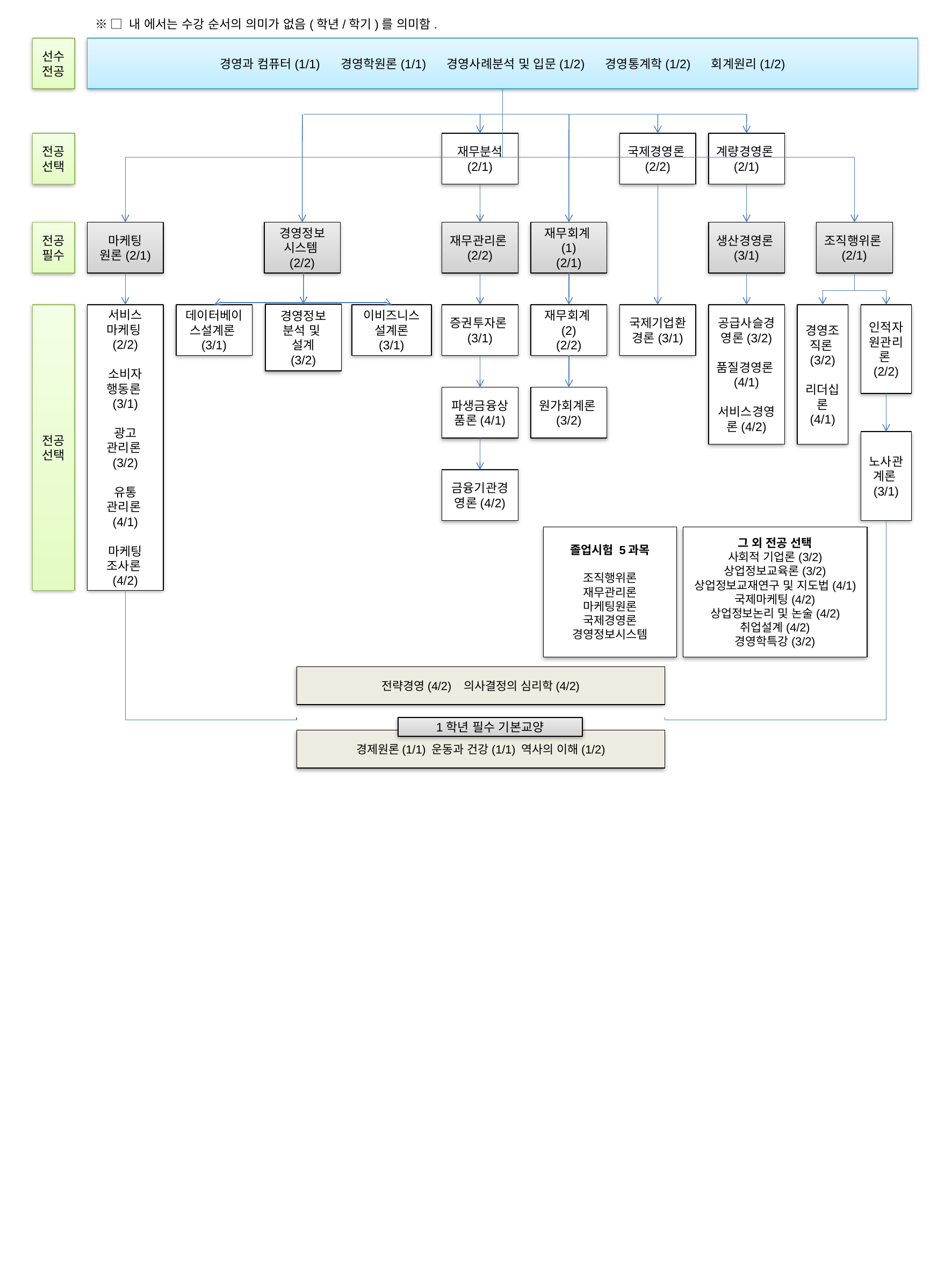

※ □ 내 에서는 수강 순서의 의미가 없음(학년/학기)를 의미함.
선수
전공
경영과 컴퓨터(1/1)     경영학원론(1/1)     경영사례분석 및 입문(1/2)     경영통계학(1/2)     회계원리(1/2)
전공
선택
재무분석
(2/1)
국제경영론(2/2)
계량경영론(2/1)
전공
필수
마케팅
원론(2/1)
경영정보
시스템(2/2)
재무관리론(2/2)
재무회계(1)
(2/1)
생산경영론(3/1)
조직행위론(2/1)
경영정보
분석 및
설계
(3/2)
전공선택
서비스
마케팅(2/2)

소비자
행동론(3/1)

광고
관리론(3/2)

유통
관리론(4/1)

마케팅
조사론(4/2)
데이터베이스설계론(3/1)
이비즈니스
설계론
(3/1)
증권투자론(3/1)
재무회계(2)
(2/2)
국제기업환경론(3/1)
공급사슬경영론(3/2)

품질경영론(4/1)

서비스경영론(4/2)
경영조직론(3/2)

리더십론
(4/1)
인적자원관리론(2/2)
파생금융상품론(4/1)
원가회계론(3/2)
노사관계론(3/1)
금융기관경영론(4/2)
졸업시험 5과목

조직행위론
재무관리론
마케팅원론
국제경영론
경영정보시스템
그 외 전공 선택
사회적 기업론(3/2)
상업정보교육론(3/2)
상업정보교재연구 및 지도법(4/1)
국제마케팅(4/2)
상업정보논리 및 논술(4/2)
취업설계(4/2)
경영학특강(3/2)
전략경영(4/2)   의사결정의 심리학(4/2)
1학년 필수 기본교양
경제원론(1/1) 운동과 건강(1/1) 역사의 이해(1/2)